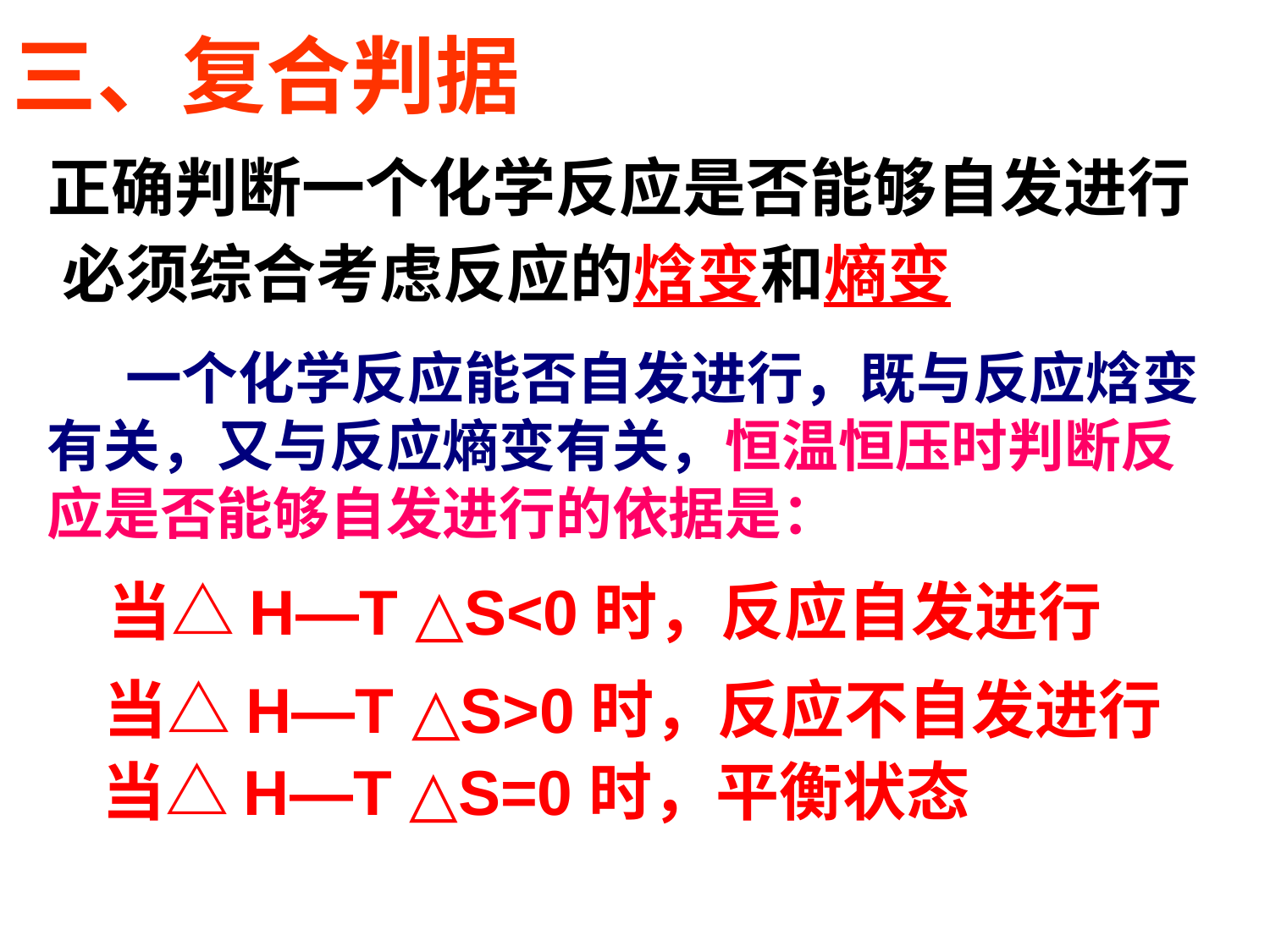

三、复合判据
# 正确判断一个化学反应是否能够自发进行
必须综合考虑反应的焓变和熵变
     一个化学反应能否自发进行，既与反应焓变有关，又与反应熵变有关，恒温恒压时判断反应是否能够自发进行的依据是：

当△H—T △S<0时，反应自发进行
当△H—T △S>0时，反应不自发进行
当△H—T △S=0时，平衡状态